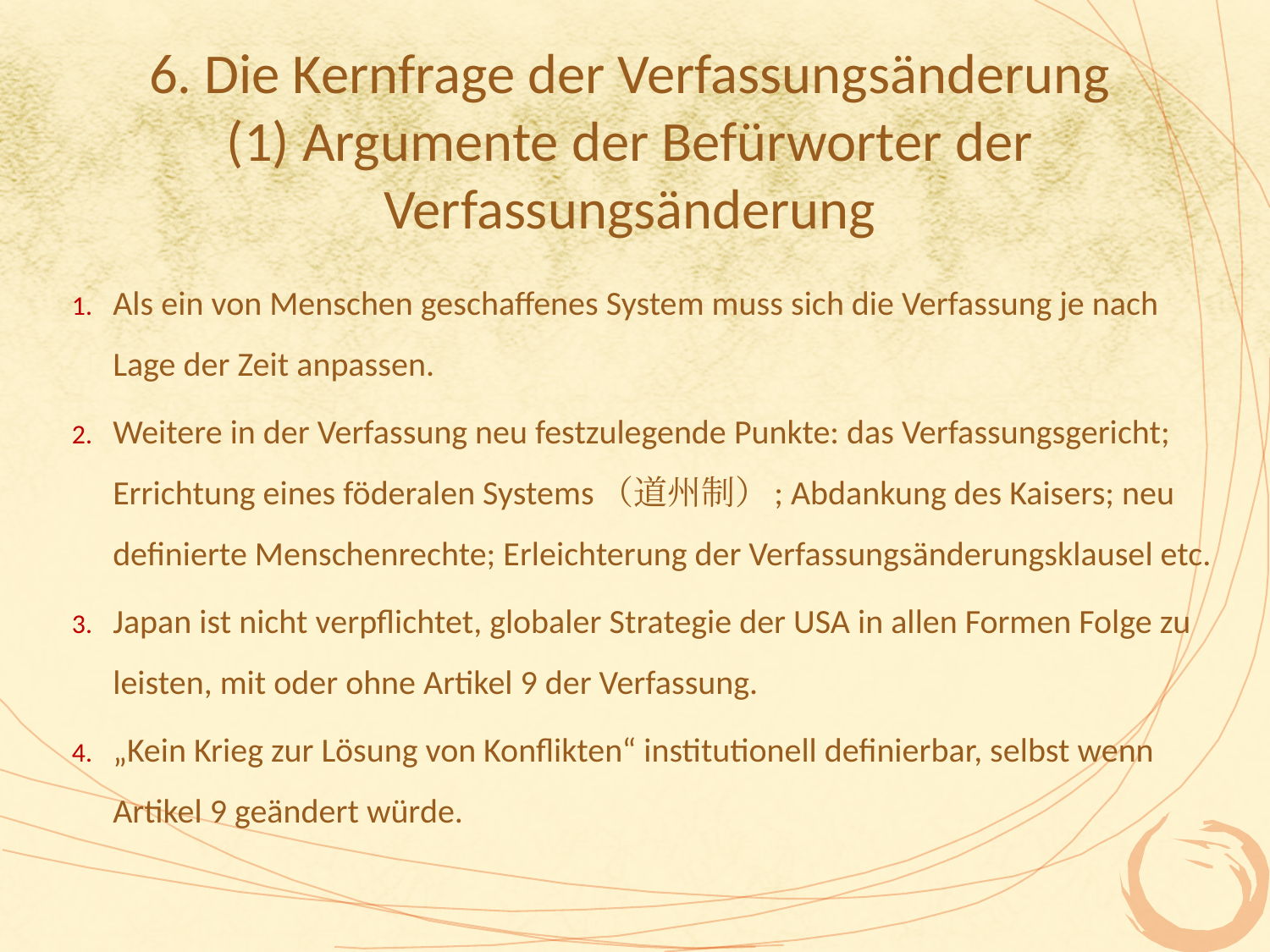

# 6. Die Kernfrage der Verfassungsänderung (1) Argumente der Befürworter der Verfassungsänderung
Als ein von Menschen geschaffenes System muss sich die Verfassung je nach Lage der Zeit anpassen.
Weitere in der Verfassung neu festzulegende Punkte: das Verfassungsgericht; Errichtung eines föderalen Systems（道州制）; Abdankung des Kaisers; neu definierte Menschenrechte; Erleichterung der Verfassungsänderungsklausel etc.
Japan ist nicht verpflichtet, globaler Strategie der USA in allen Formen Folge zu leisten, mit oder ohne Artikel 9 der Verfassung.
„Kein Krieg zur Lösung von Konflikten“ institutionell definierbar, selbst wenn Artikel 9 geändert würde.